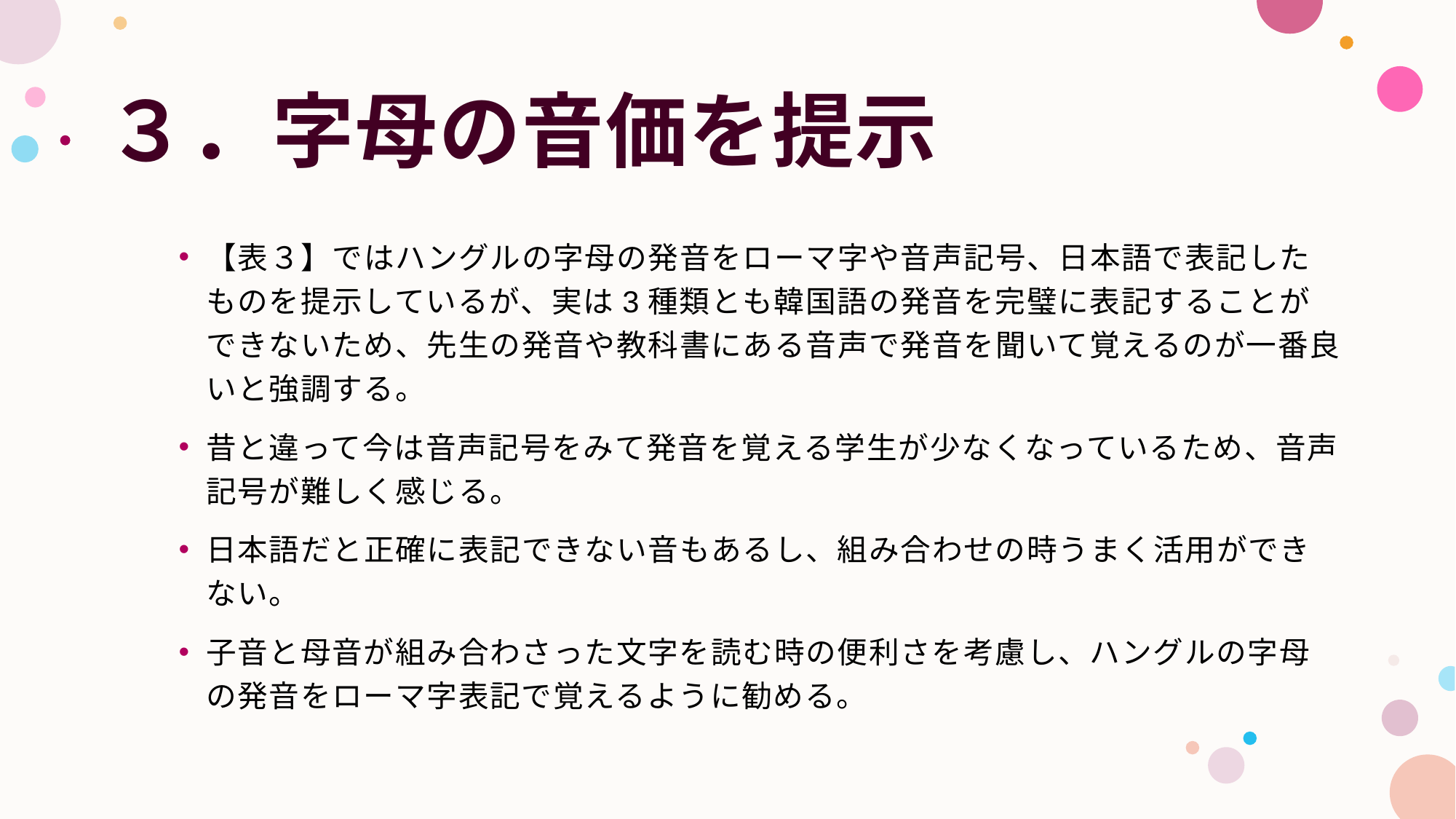

# ３．字母の音価を提示
【表３】ではハングルの字母の発音をローマ字や音声記号、日本語で表記したものを提示しているが、実は3種類とも韓国語の発音を完璧に表記することができないため、先生の発音や教科書にある音声で発音を聞いて覚えるのが一番良いと強調する。
昔と違って今は音声記号をみて発音を覚える学生が少なくなっているため、音声記号が難しく感じる。
日本語だと正確に表記できない音もあるし、組み合わせの時うまく活用ができない。
子音と母音が組み合わさった文字を読む時の便利さを考慮し、ハングルの字母の発音をローマ字表記で覚えるように勧める。